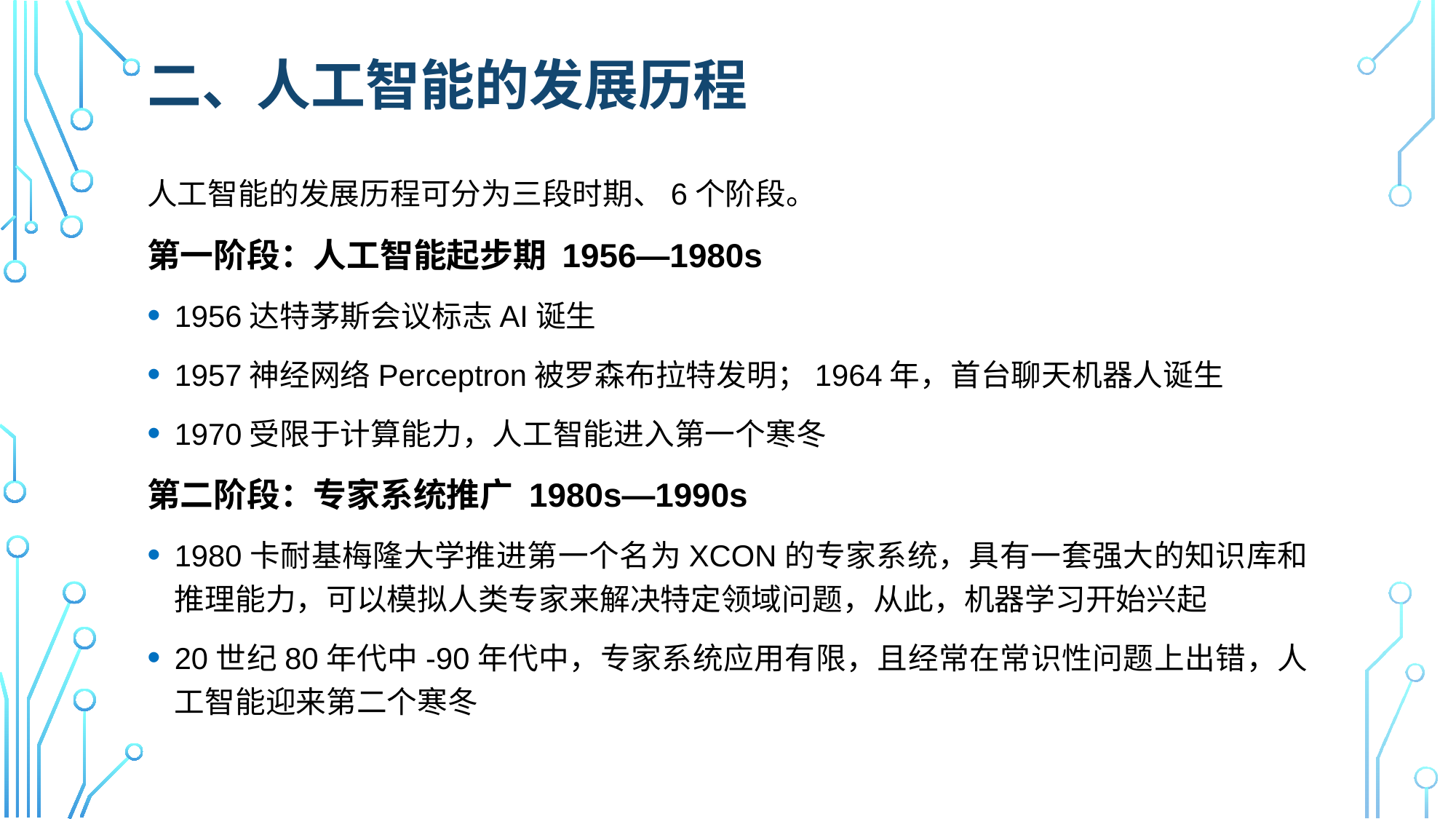

# 二、人工智能的发展历程
人工智能的发展历程可分为三段时期、6个阶段。
第一阶段：人工智能起步期 1956—1980s
1956达特茅斯会议标志AI诞生
1957神经网络Perceptron被罗森布拉特发明；1964年，首台聊天机器人诞生
1970受限于计算能力，人工智能进入第一个寒冬
第二阶段：专家系统推广 1980s—1990s
1980卡耐基梅隆大学推进第一个名为XCON的专家系统，具有一套强大的知识库和推理能力，可以模拟人类专家来解决特定领域问题，从此，机器学习开始兴起
20世纪80年代中-90年代中，专家系统应用有限，且经常在常识性问题上出错，人工智能迎来第二个寒冬